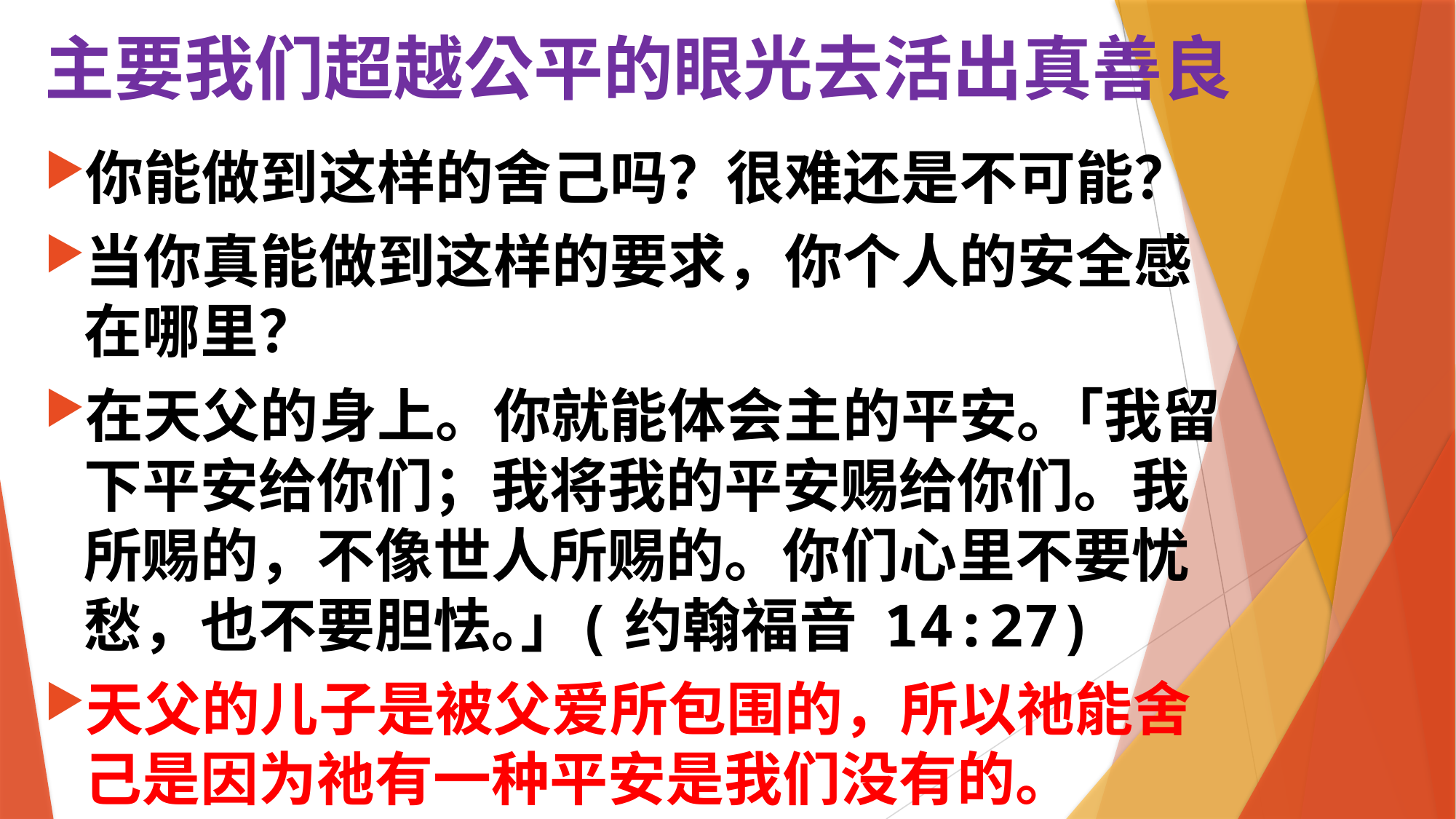

# 主要我们超越公平的眼光去活出真善良
你能做到这样的舍己吗？很难还是不可能？
当你真能做到这样的要求，你个人的安全感在哪里？
在天父的身上。你就能体会主的平安｡「我留下平安给你们；我将我的平安赐给你们。我所赐的，不像世人所赐的。你们心里不要忧愁，也不要胆怯｡｣ (约翰福音 14:27)
天父的儿子是被父爱所包围的，所以祂能舍己是因为祂有一种平安是我们没有的。